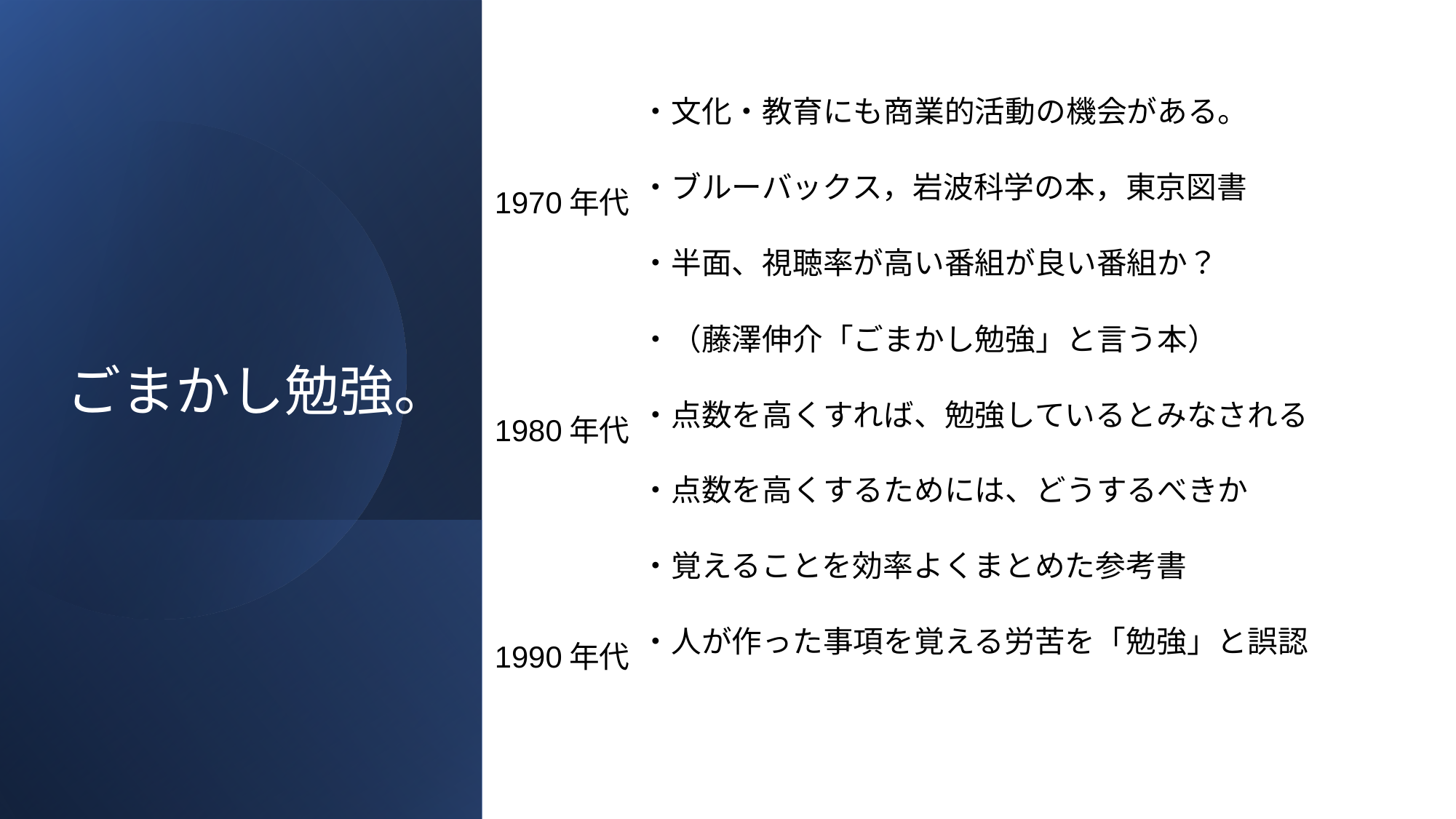

| 1970年代 | ・文化・教育にも商業的活動の機会がある。 |
| --- | --- |
|  | ・ブルーバックス，岩波科学の本，東京図書 |
|  | ・半面、視聴率が高い番組が良い番組か？ |
| 1980年代 | ・（藤澤伸介「ごまかし勉強」と言う本） |
|  | ・点数を高くすれば、勉強しているとみなされる |
|  | ・点数を高くするためには、どうするべきか |
| 1990年代 | ・覚えることを効率よくまとめた参考書 |
|  | ・人が作った事項を覚える労苦を「勉強」と誤認 |
|  |  |

# ごまかし勉強。